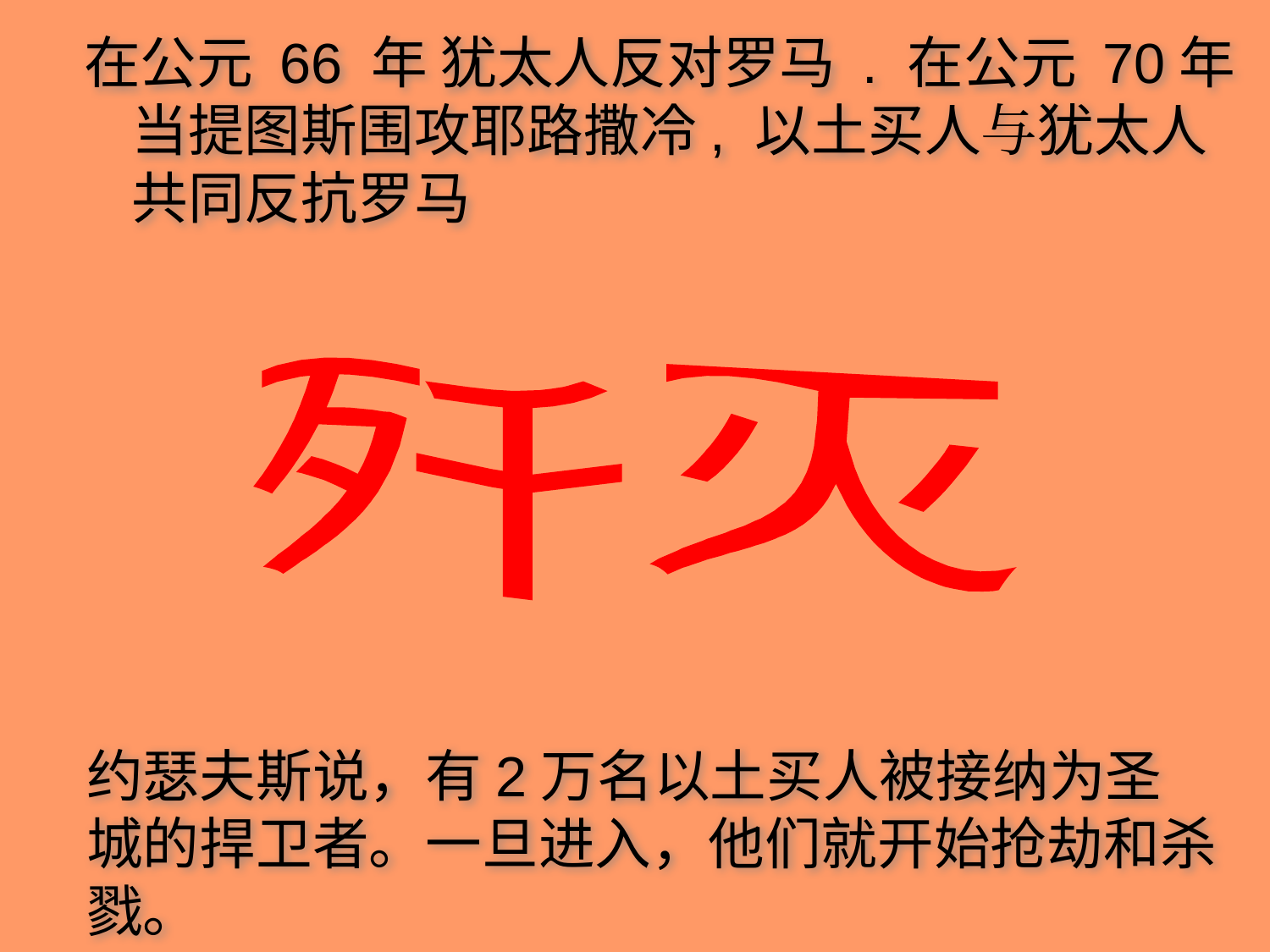

在公元 66 年 犹太人反对罗马 . 在公元 70年当提图斯围攻耶路撒冷, 以土买人与犹太人共同反抗罗马
歼灭
约瑟夫斯说，有2万名以土买人被接纳为圣城的捍卫者。一旦进入，他们就开始抢劫和杀戮。